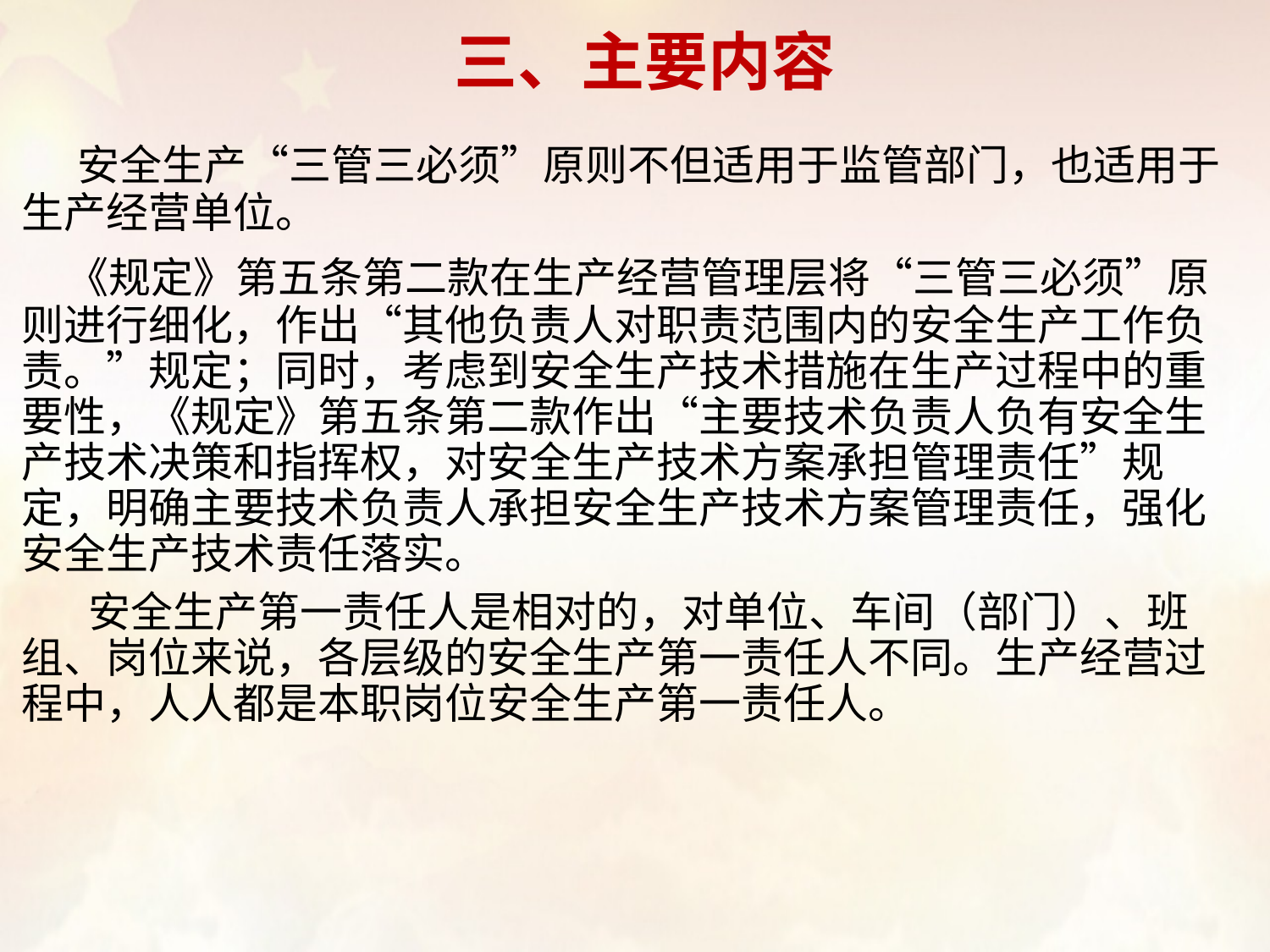

# 三、主要内容
    安全生产“三管三必须”原则不但适用于监管部门，也适用于生产经营单位。
   《规定》第五条第二款在生产经营管理层将“三管三必须”原则进行细化，作出“其他负责人对职责范围内的安全生产工作负责。”规定；同时，考虑到安全生产技术措施在生产过程中的重要性，《规定》第五条第二款作出“主要技术负责人负有安全生产技术决策和指挥权，对安全生产技术方案承担管理责任”规定，明确主要技术负责人承担安全生产技术方案管理责任，强化安全生产技术责任落实。
      安全生产第一责任人是相对的，对单位、车间（部门）、班组、岗位来说，各层级的安全生产第一责任人不同。生产经营过程中，人人都是本职岗位安全生产第一责任人。